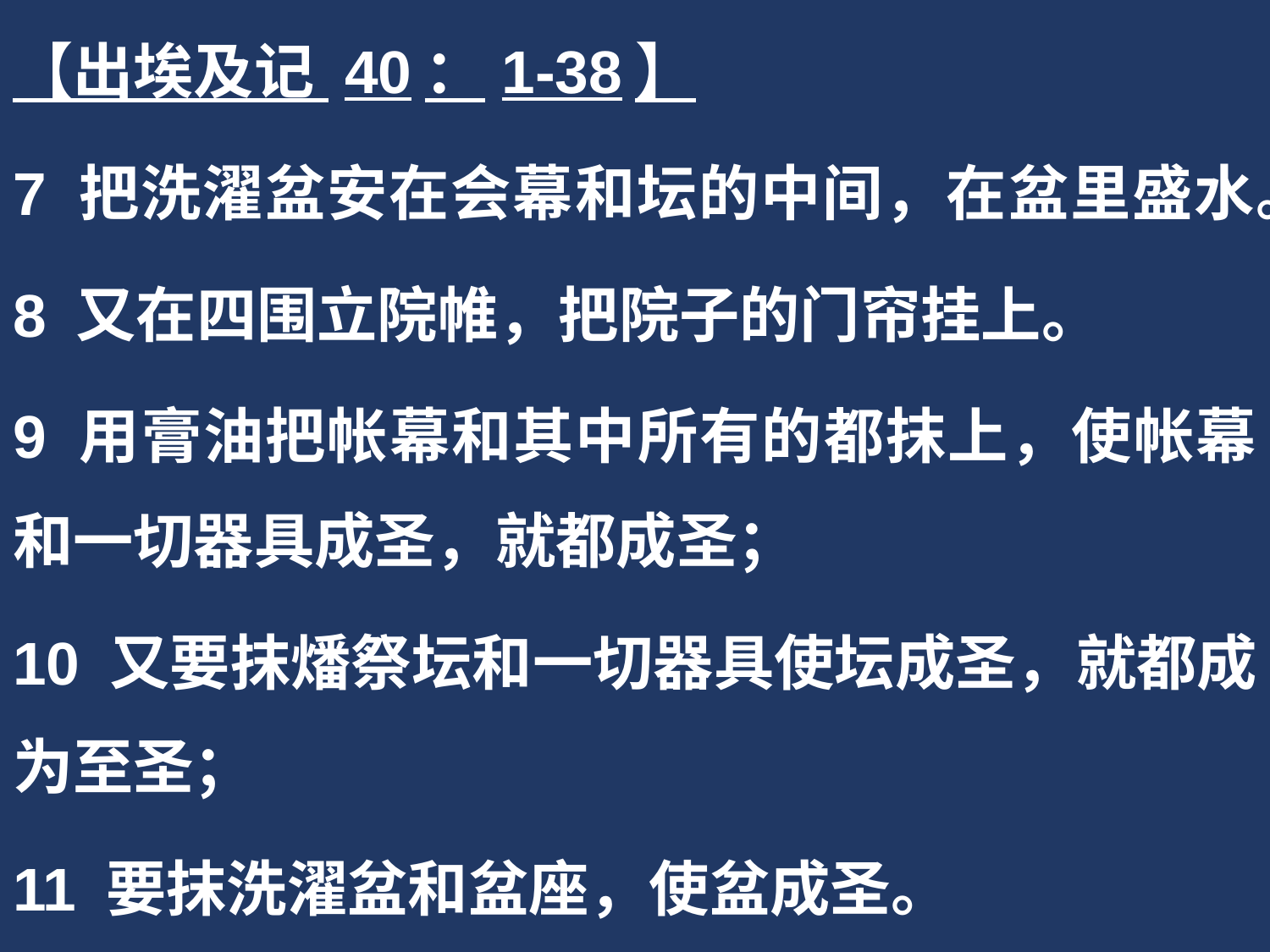

【出埃及记 40：1-38】
7 把洗濯盆安在会幕和坛的中间，在盆里盛水。
8 又在四围立院帷，把院子的门帘挂上。
9 用膏油把帐幕和其中所有的都抹上，使帐幕和一切器具成圣，就都成圣；
10 又要抹燔祭坛和一切器具使坛成圣，就都成为至圣；
11 要抹洗濯盆和盆座，使盆成圣。